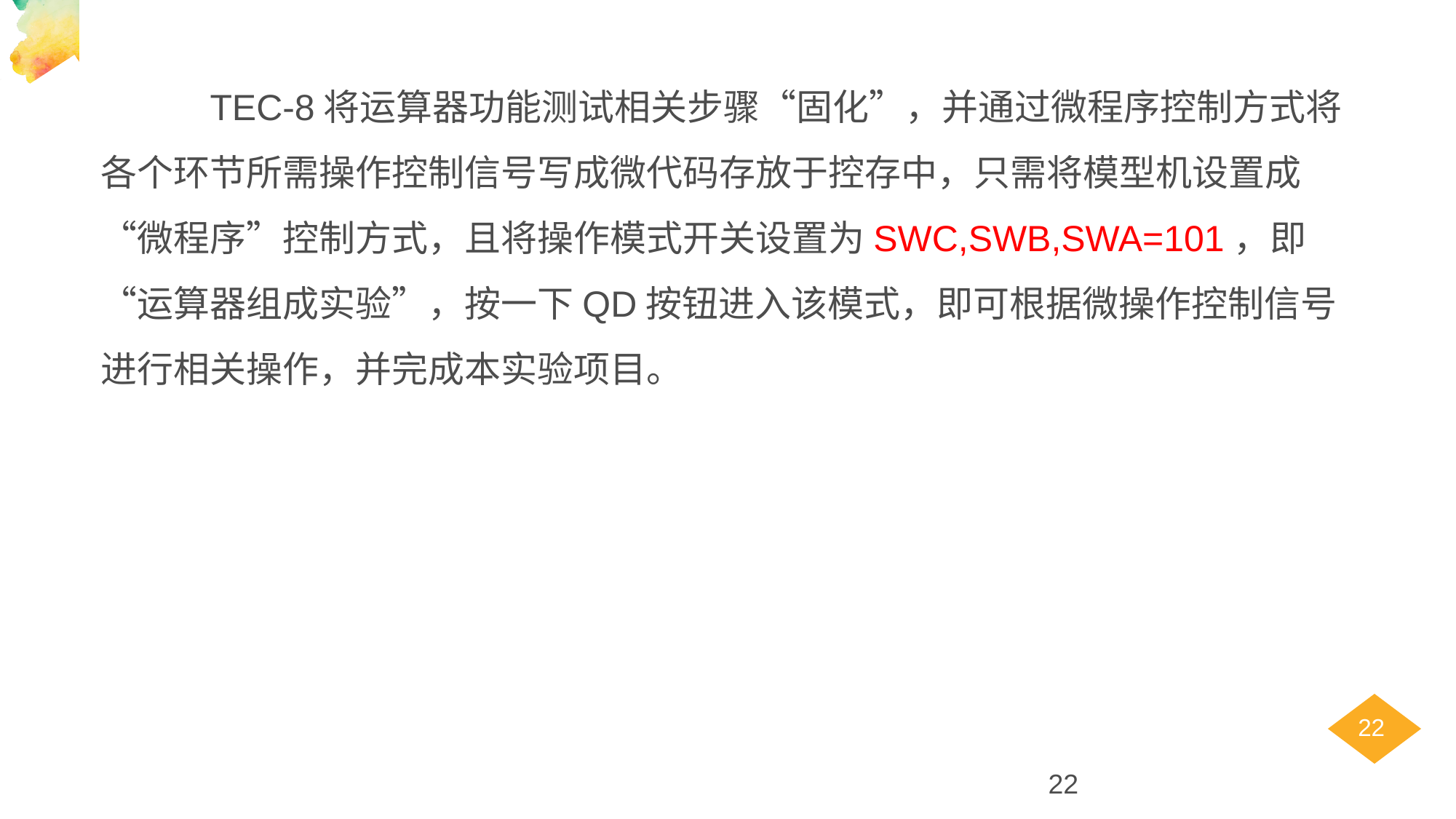

TEC-8将运算器功能测试相关步骤“固化”，并通过微程序控制方式将各个环节所需操作控制信号写成微代码存放于控存中，只需将模型机设置成“微程序”控制方式，且将操作模式开关设置为SWC,SWB,SWA=101，即“运算器组成实验”，按一下QD按钮进入该模式，即可根据微操作控制信号进行相关操作，并完成本实验项目。
22